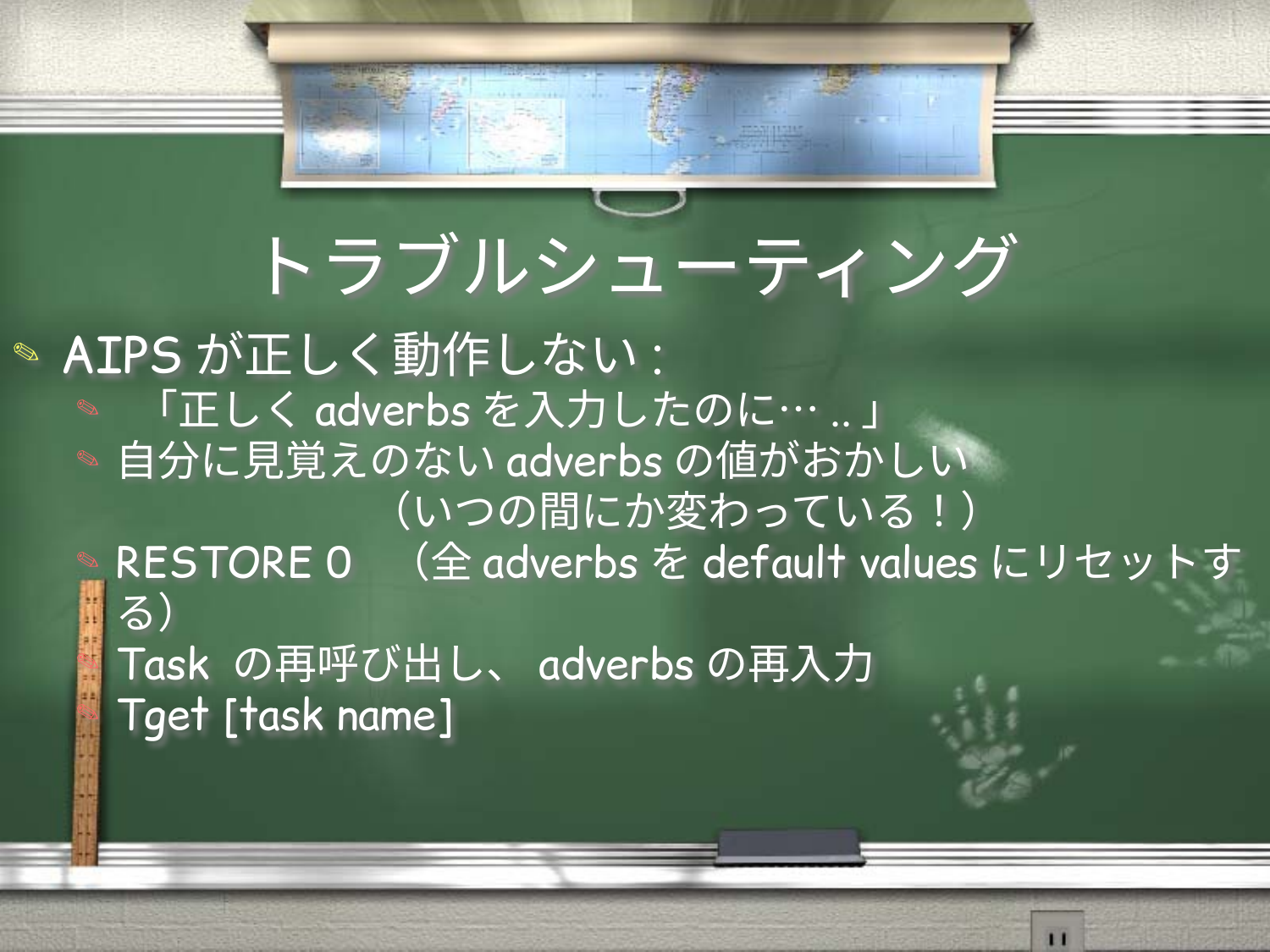

# トラブルシューティング
AIPSが正しく動作しない:
 「正しくadverbsを入力したのに…..」
自分に見覚えのないadverbsの値がおかしい				（いつの間にか変わっている！）
RESTORE 0  （全adverbsをdefault valuesにリセットする）
Task の再呼び出し、adverbsの再入力
Tget [task name]